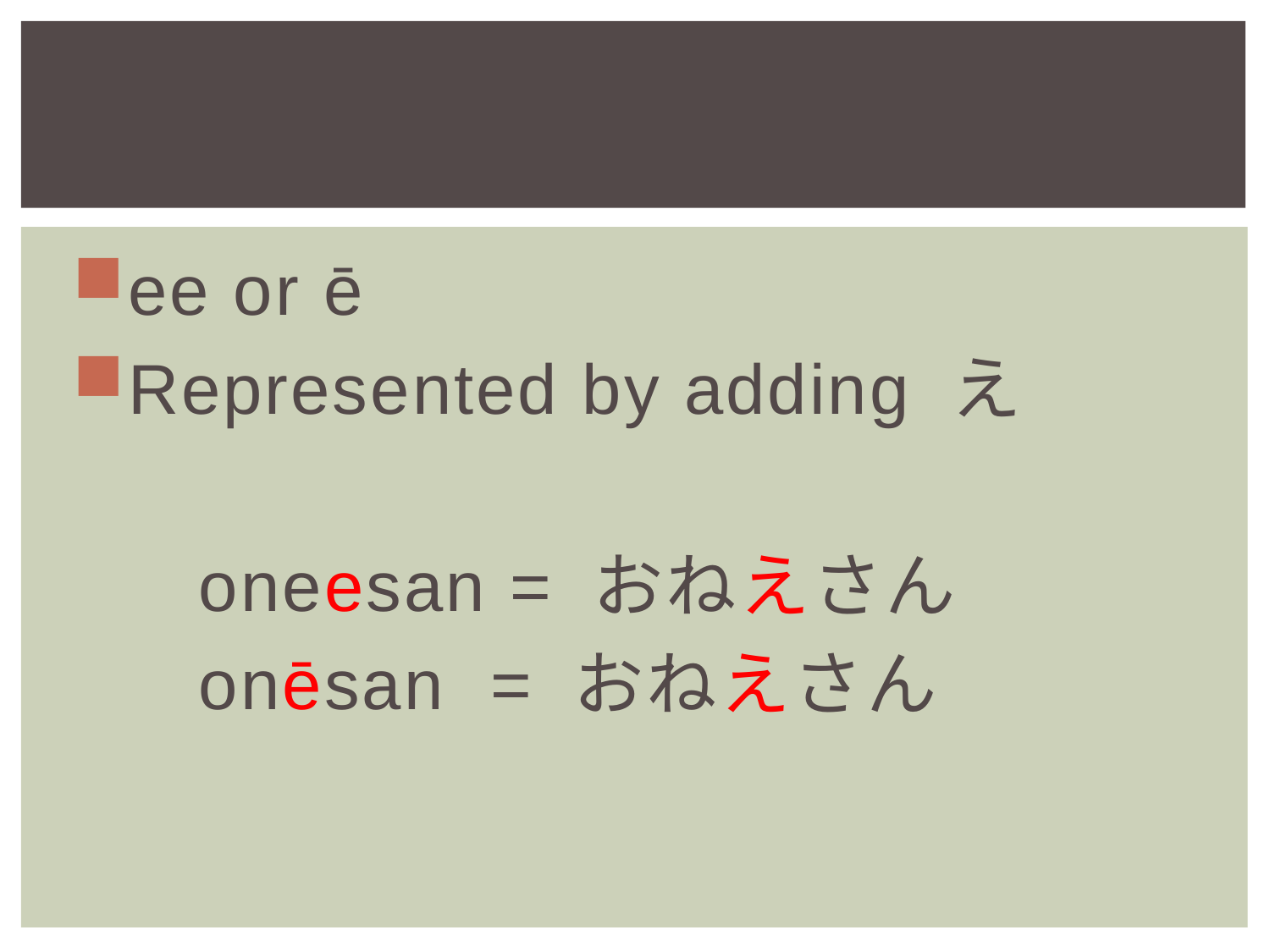

ee or ē
Represented by adding え

	oneesan = おねえさん
	onēsan  = おねえさん